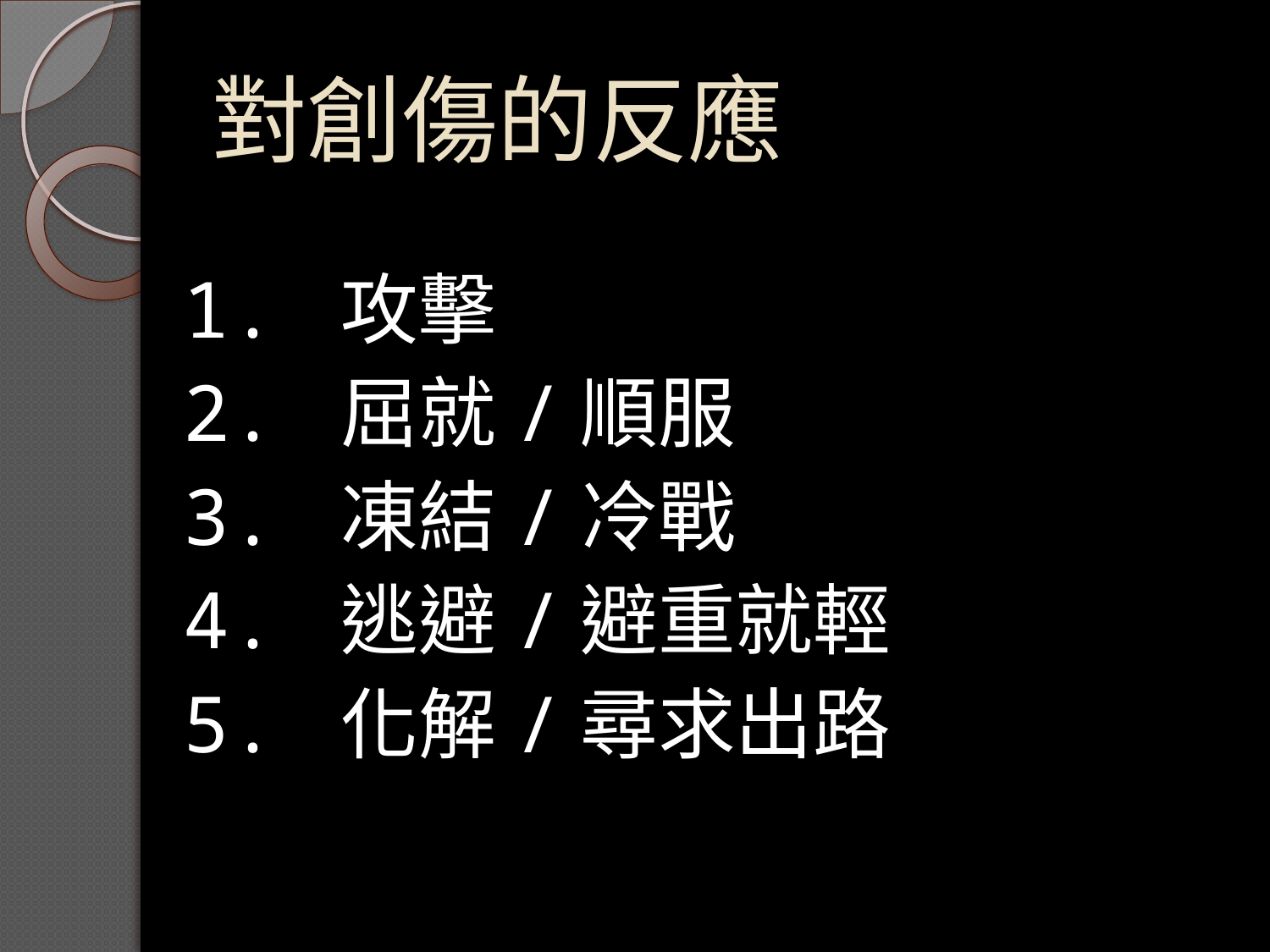

# 對創傷的反應
1. 攻擊
2. 屈就/順服
3. 凍結/冷戰
4. 逃避/避重就輕
5. 化解/尋求出路